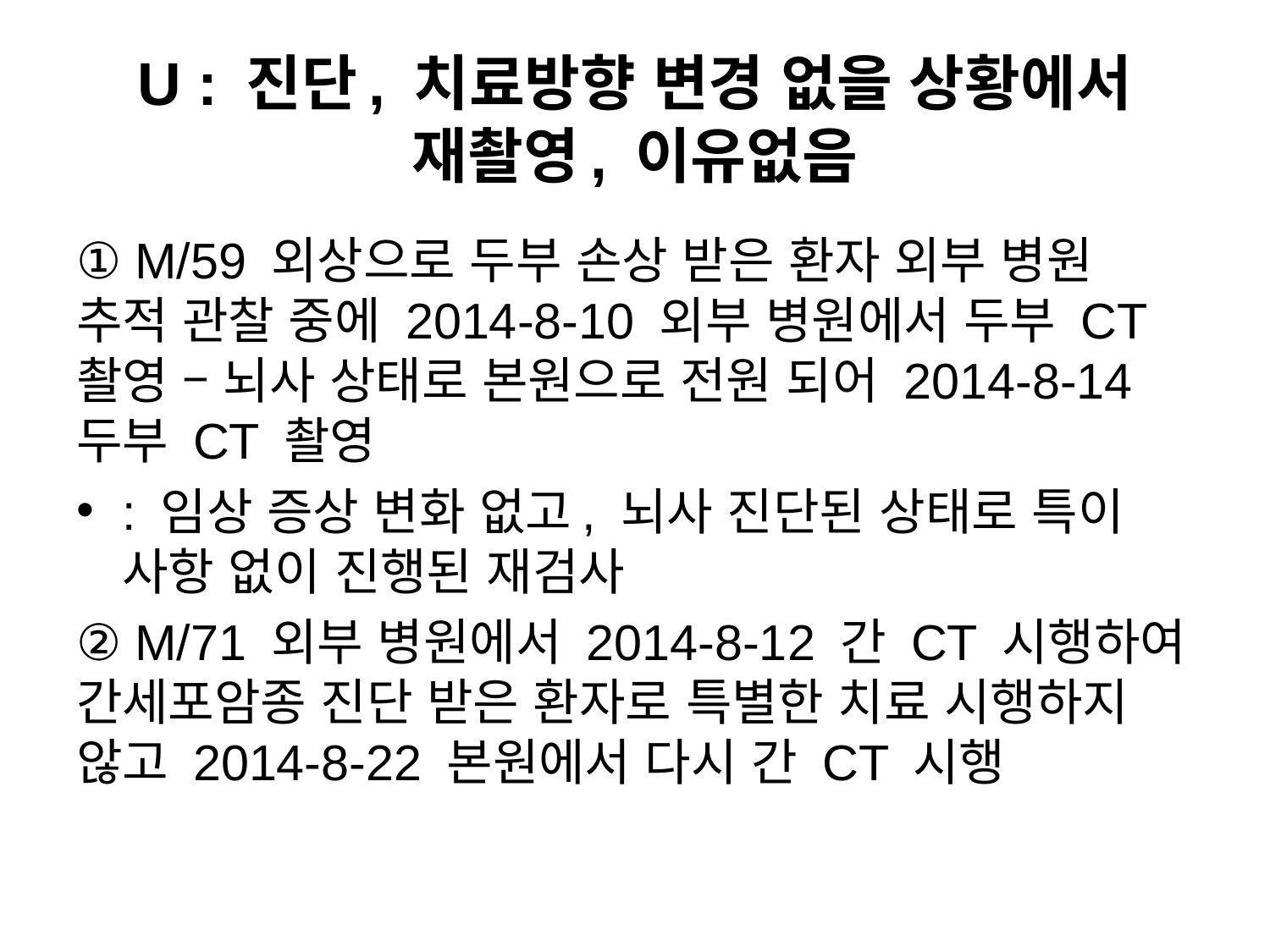

# U : 진단, 치료방향 변경 없을 상황에서 재촬영, 이유없음
① M/59 외상으로 두부 손상 받은 환자 외부 병원 추적 관찰 중에 2014-8-10 외부 병원에서 두부 CT 촬영 – 뇌사 상태로 본원으로 전원 되어 2014-8-14 두부 CT 촬영
: 임상 증상 변화 없고, 뇌사 진단된 상태로 특이 사항 없이 진행된 재검사
② M/71 외부 병원에서 2014-8-12 간 CT 시행하여 간세포암종 진단 받은 환자로 특별한 치료 시행하지 않고 2014-8-22 본원에서 다시 간 CT 시행